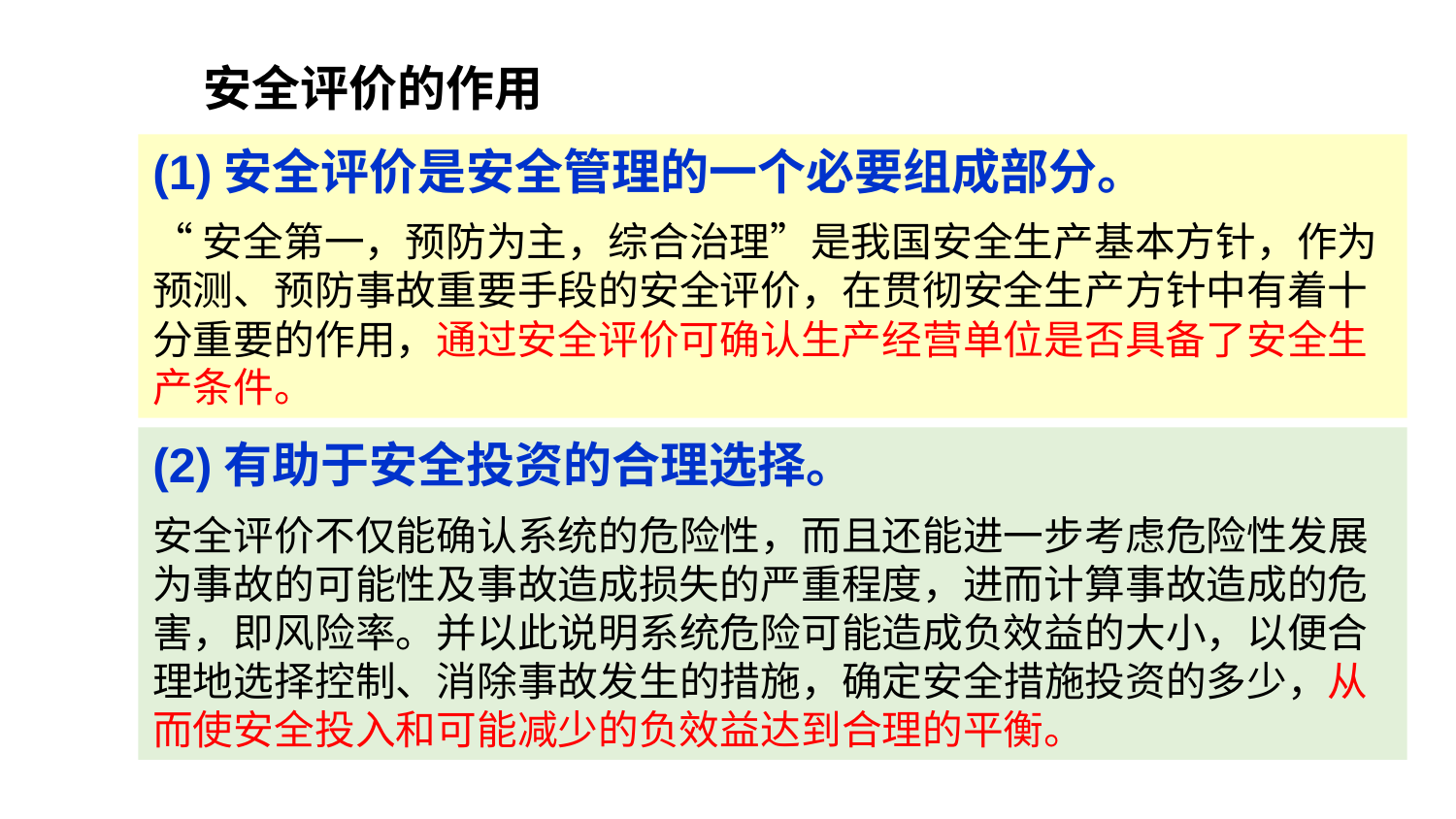

# 安全评价的作用
(1)安全评价是安全管理的一个必要组成部分。
“安全第一，预防为主，综合治理”是我国安全生产基本方针，作为预测、预防事故重要手段的安全评价，在贯彻安全生产方针中有着十分重要的作用，通过安全评价可确认生产经营单位是否具备了安全生产条件。
(2)有助于安全投资的合理选择。
安全评价不仅能确认系统的危险性，而且还能进一步考虑危险性发展为事故的可能性及事故造成损失的严重程度，进而计算事故造成的危害，即风险率。并以此说明系统危险可能造成负效益的大小，以便合理地选择控制、消除事故发生的措施，确定安全措施投资的多少，从而使安全投入和可能减少的负效益达到合理的平衡。